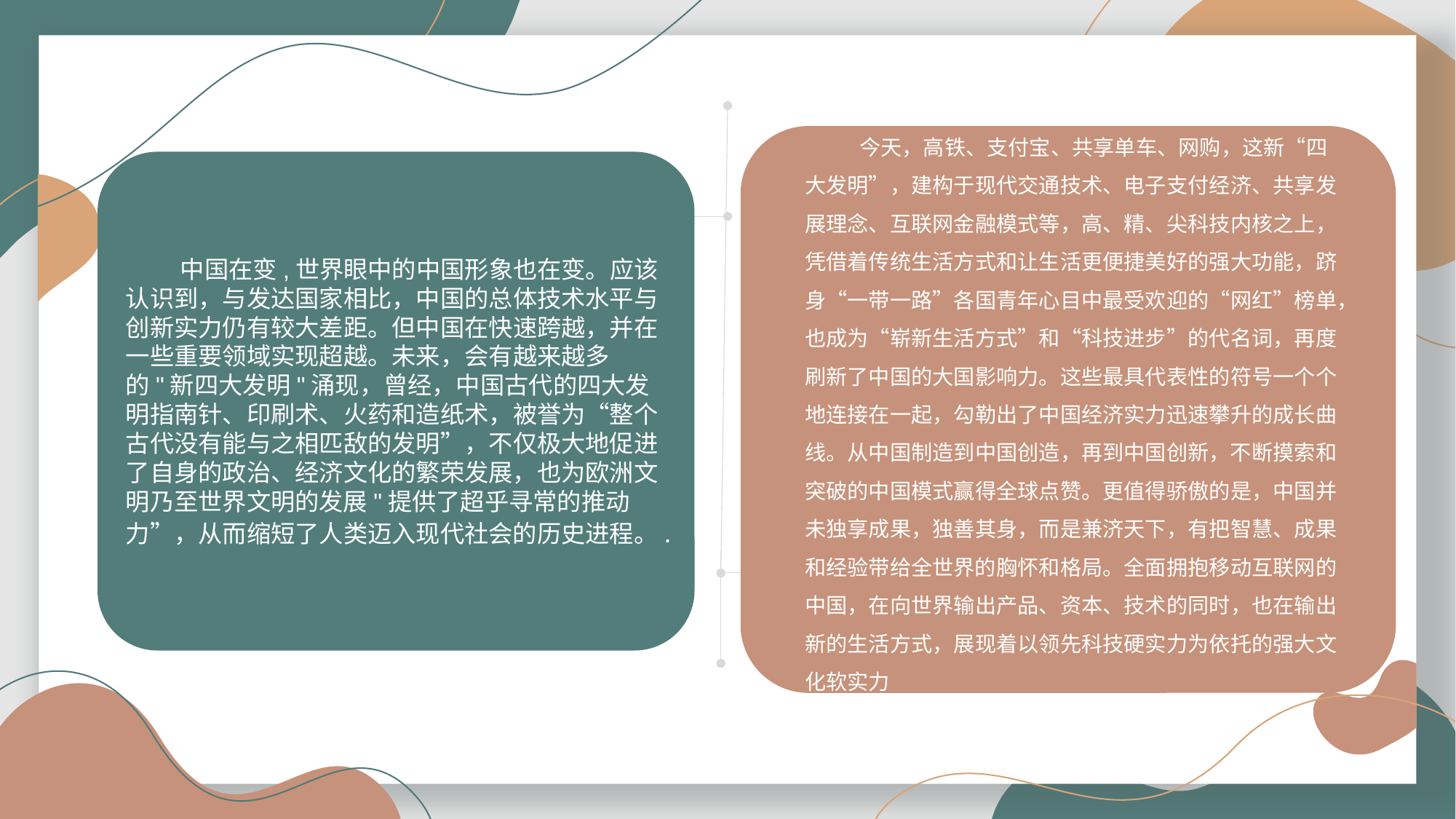

今天，高铁、支付宝、共享单车、网购，这新“四大发明”，建构于现代交通技术、电子支付经济、共享发展理念、互联网金融模式等，高、精、尖科技内核之上，凭借着传统生活方式和让生活更便捷美好的强大功能，跻身“一带一路”各国青年心目中最受欢迎的“网红”榜单，也成为“崭新生活方式”和“科技进步”的代名词，再度刷新了中国的大国影响力。这些最具代表性的符号一个个地连接在一起，勾勒出了中国经济实力迅速攀升的成长曲线。从中国制造到中国创造，再到中国创新，不断摸索和突破的中国模式赢得全球点赞。更值得骄傲的是，中国并未独享成果，独善其身，而是兼济天下，有把智慧、成果和经验带给全世界的胸怀和格局。全面拥抱移动互联网的中国，在向世界输出产品、资本、技术的同时，也在输出新的生活方式，展现着以领先科技硬实力为依托的强大文化软实力

中国在变,世界眼中的中国形象也在变。应该认识到，与发达国家相比，中国的总体技术水平与创新实力仍有较大差距。但中国在快速跨越，并在一些重要领域实现超越。未来，会有越来越多的"新四大发明"涌现，曾经，中国古代的四大发明指南针、印刷术、火药和造纸术，被誉为“整个古代没有能与之相匹敌的发明”，不仅极大地促进了自身的政治、经济文化的繁荣发展，也为欧洲文明乃至世界文明的发展"提供了超乎寻常的推动力”，从而缩短了人类迈入现代社会的历史进程。.